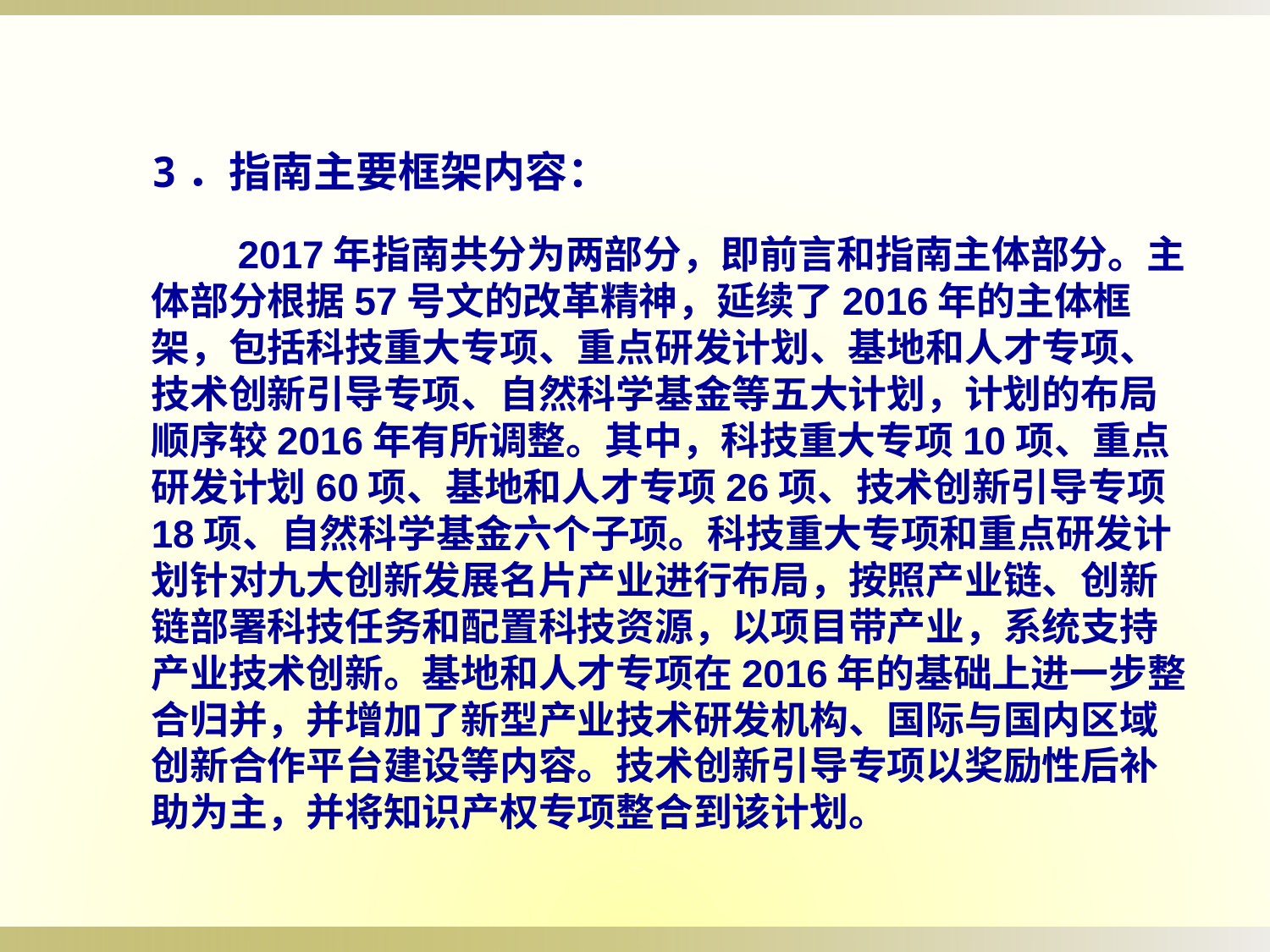

3．指南主要框架内容：

        2017年指南共分为两部分，即前言和指南主体部分。主体部分根据57号文的改革精神，延续了2016年的主体框架，包括科技重大专项、重点研发计划、基地和人才专项、技术创新引导专项、自然科学基金等五大计划，计划的布局顺序较2016年有所调整。其中，科技重大专项10项、重点研发计划60项、基地和人才专项26项、技术创新引导专项18项、自然科学基金六个子项。科技重大专项和重点研发计划针对九大创新发展名片产业进行布局，按照产业链、创新链部署科技任务和配置科技资源，以项目带产业，系统支持产业技术创新。基地和人才专项在2016年的基础上进一步整合归并，并增加了新型产业技术研发机构、国际与国内区域创新合作平台建设等内容。技术创新引导专项以奖励性后补助为主，并将知识产权专项整合到该计划。